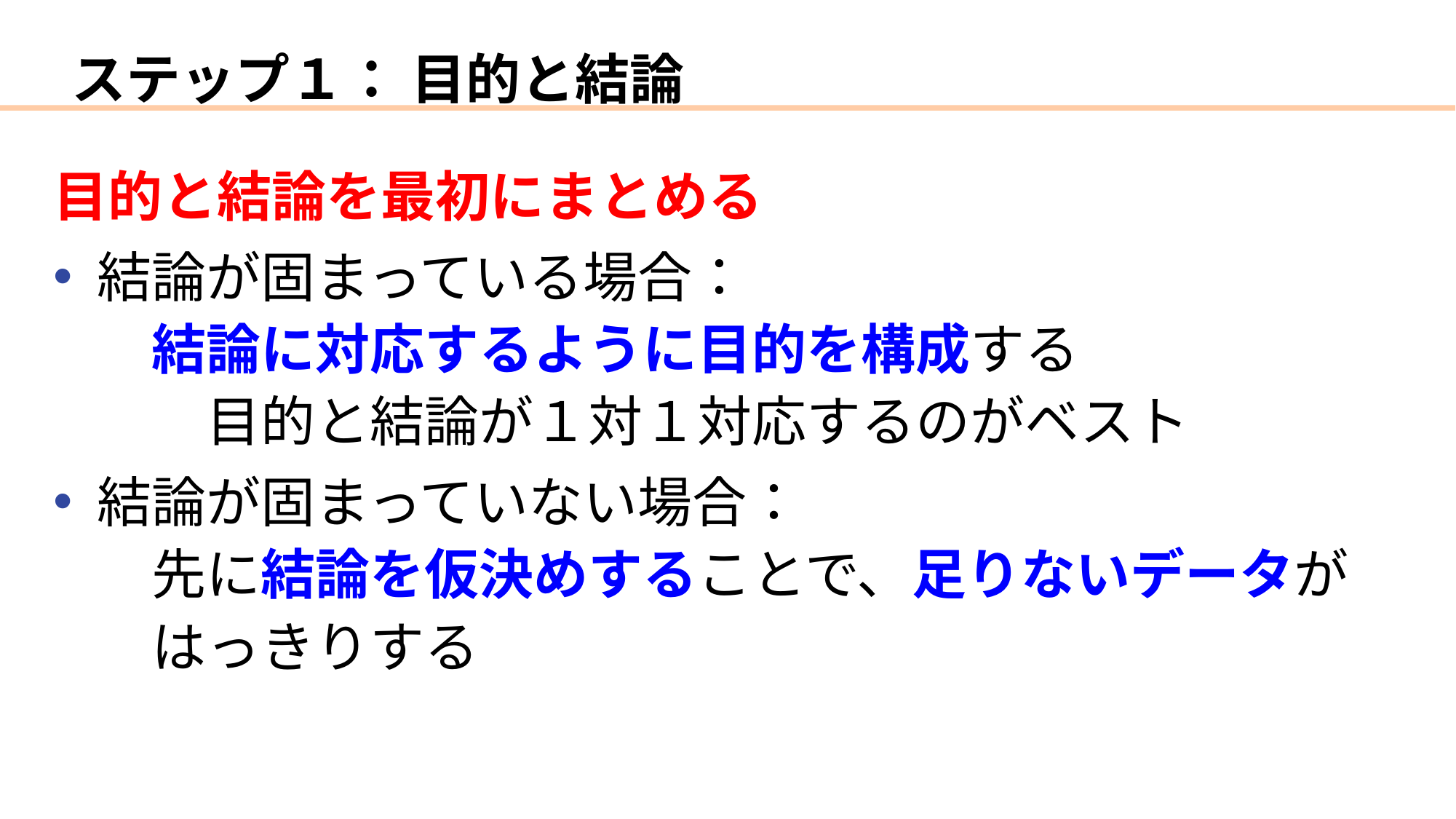

# ステップ１： 目的と結論
目的と結論を最初にまとめる
結論が固まっている場合：
　結論に対応するように目的を構成する
　　目的と結論が１対１対応するのがベスト
結論が固まっていない場合：
　先に結論を仮決めすることで、足りないデータが
　はっきりする